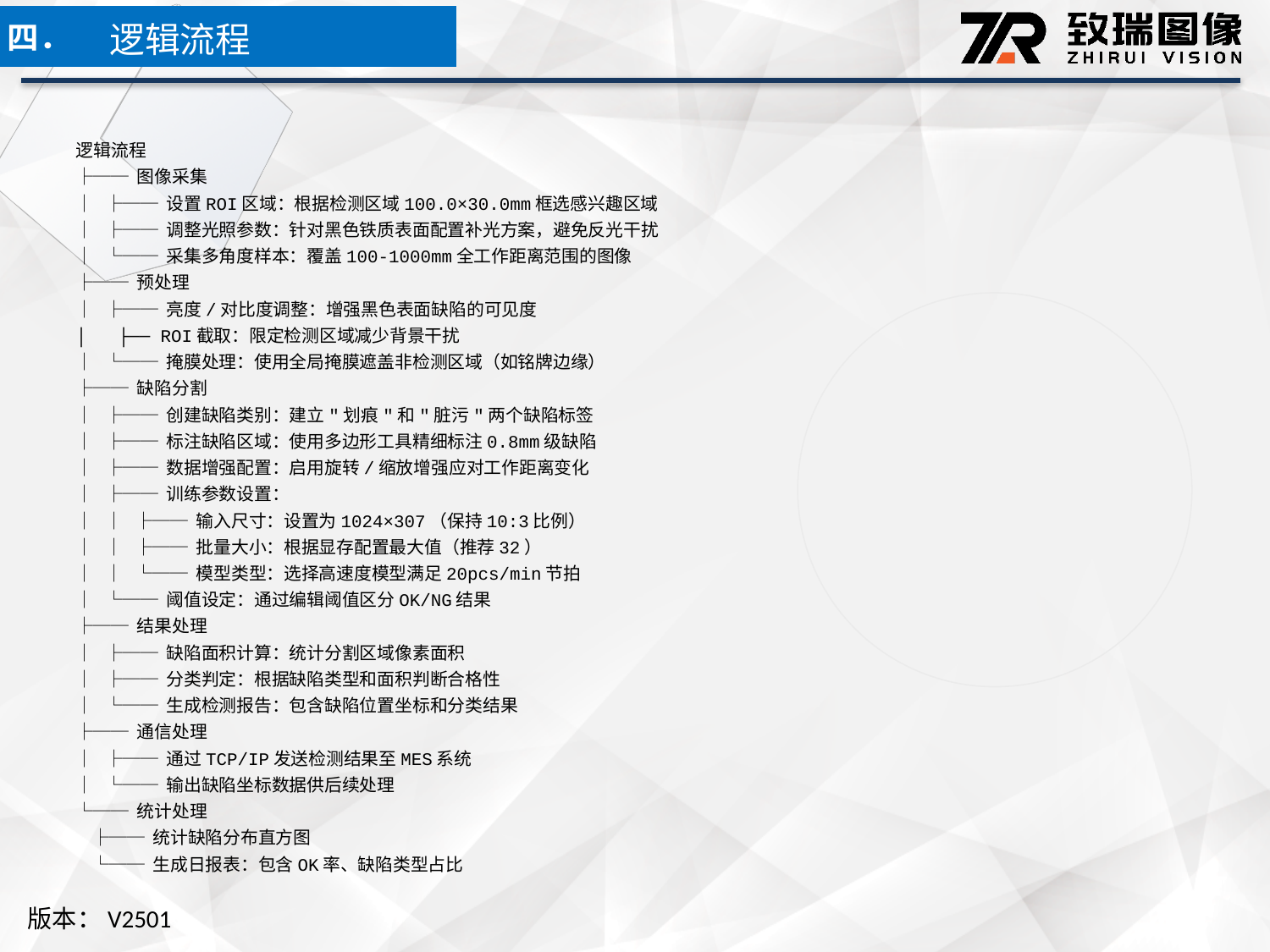

逻辑流程
四．

逻辑流程
├── 图像采集
│   ├── 设置ROI区域：根据检测区域100.0×30.0mm框选感兴趣区域
│   ├── 调整光照参数：针对黑色铁质表面配置补光方案，避免反光干扰
│   └── 采集多角度样本：覆盖100-1000mm全工作距离范围的图像
├── 预处理
│   ├── 亮度/对比度调整：增强黑色表面缺陷的可见度
│   ├── ROI截取：限定检测区域减少背景干扰
│   └── 掩膜处理：使用全局掩膜遮盖非检测区域（如铭牌边缘）
├── 缺陷分割
│   ├── 创建缺陷类别：建立"划痕"和"脏污"两个缺陷标签
│   ├── 标注缺陷区域：使用多边形工具精细标注0.8mm级缺陷
│   ├── 数据增强配置：启用旋转/缩放增强应对工作距离变化
│   ├── 训练参数设置：
│   │   ├── 输入尺寸：设置为1024×307（保持10:3比例）
│   │   ├── 批量大小：根据显存配置最大值（推荐32）
│   │   └── 模型类型：选择高速度模型满足20pcs/min节拍
│   └── 阈值设定：通过编辑阈值区分OK/NG结果
├── 结果处理
│   ├── 缺陷面积计算：统计分割区域像素面积
│   ├── 分类判定：根据缺陷类型和面积判断合格性
│   └── 生成检测报告：包含缺陷位置坐标和分类结果
├── 通信处理
│   ├── 通过TCP/IP发送检测结果至MES系统
│   └── 输出缺陷坐标数据供后续处理
└── 统计处理
    ├── 统计缺陷分布直方图
    └── 生成日报表：包含OK率、缺陷类型占比